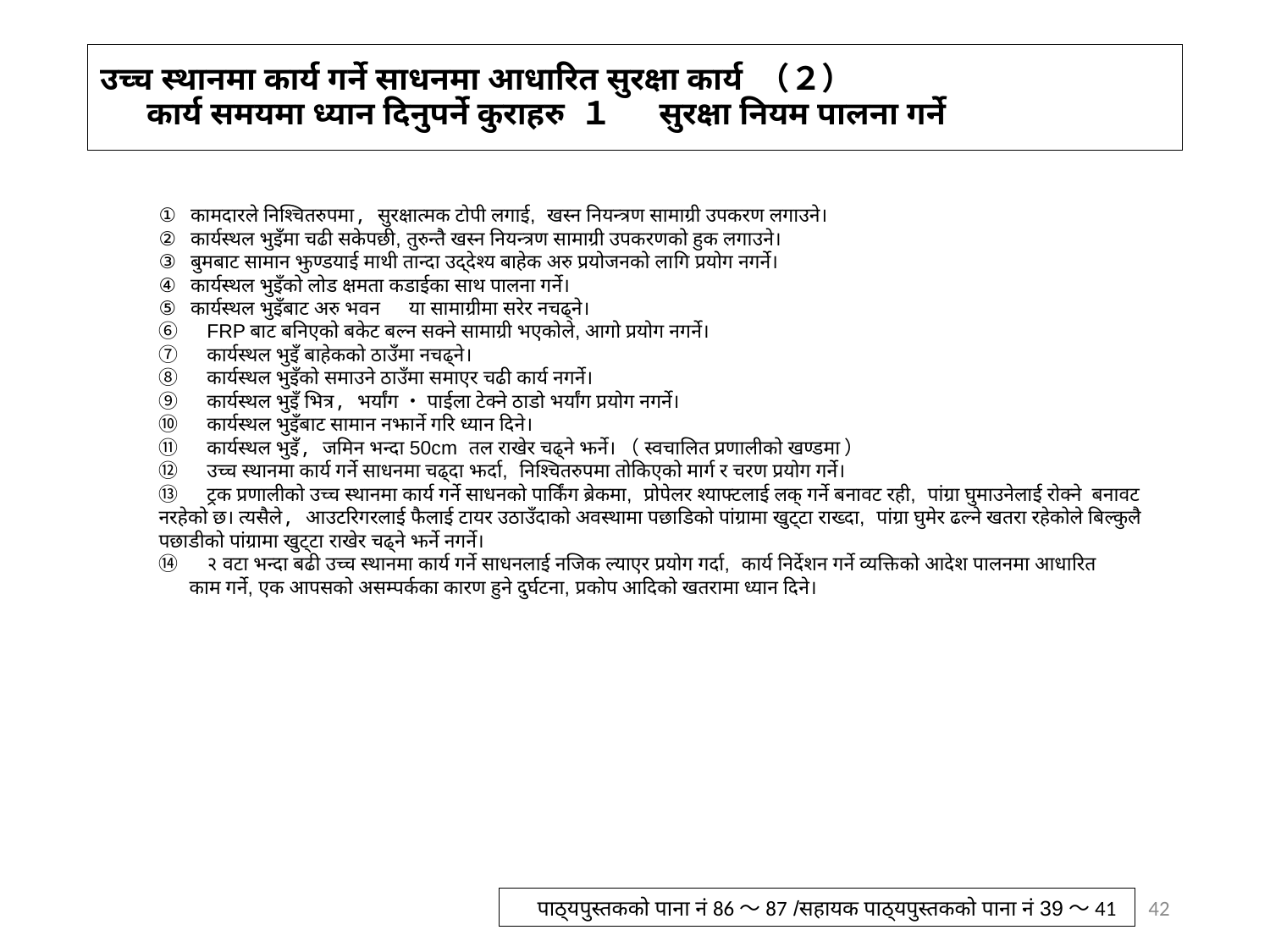

# उच्च स्थानमा कार्य गर्ने साधनमा आधारित सुरक्षा कार्य （２） 　 कार्य समयमा ध्यान दिनुपर्ने कुराहरु １　 सुरक्षा नियम पालना गर्ने
कामदारले निश्चितरुपमा, सुरक्षात्मक टोपी लगाई, खस्न नियन्त्रण सामाग्री उपकरण लगाउने।
कार्यस्थल भुइँमा चढी सकेपछी, तुरुन्तै खस्न नियन्त्रण सामाग्री उपकरणको हुक लगाउने।
बुमबाट सामान झुण्डयाई माथी तान्दा उद्देश्य बाहेक अरु प्रयोजनको लागि प्रयोग नगर्ने।
कार्यस्थल भुइँको लोड क्षमता कडाईका साथ पालना गर्ने।
कार्यस्थल भुइँबाट अरु भवन　या सामाग्रीमा सरेर नचढ्ने।
⑥　FRP बाट बनिएको बकेट बल्न सक्ने सामाग्री भएकोले, आगो प्रयोग नगर्ने।
⑦　कार्यस्थल भुइँ बाहेकको ठाउँमा नचढ्ने।
⑧　कार्यस्थल भुइँको समाउने ठाउँमा समाएर चढी कार्य नगर्ने।
⑨　कार्यस्थल भुइँ भित्र, भर्यांग・पाईला टेक्ने ठाडो भर्यांग प्रयोग नगर्ने।
⑩　कार्यस्थल भुइँबाट सामान नझार्ने गरि ध्यान दिने।
⑪　कार्यस्थल भुइँ, जमिन भन्दा 50cm तल राखेर चढ्ने झर्ने।（स्वचालित प्रणालीको खण्डमा）
⑫　उच्च स्थानमा कार्य गर्ने साधनमा चढ्दा झर्दा, निश्चितरुपमा तोकिएको मार्ग र चरण प्रयोग गर्ने।
⑬　ट्रक प्रणालीको उच्च स्थानमा कार्य गर्ने साधनको पार्किंग ब्रेकमा, प्रोपेलर श्याफ्टलाई लक् गर्ने बनावट रही, पांग्रा घुमाउनेलाई रोक्ने  बनावट नरहेको छ। त्यसैले, आउटरिगरलाई फैलाई टायर उठाउँदाको अवस्थामा पछाडिको पांग्रामा खुट्टा राख्दा, पांग्रा घुमेर ढल्ने खतरा रहेकोले बिल्कुलै पछाडीको पांग्रामा खुट्टा राखेर चढ्ने झर्ने नगर्ने।
⑭　२ वटा भन्दा बढी उच्च स्थानमा कार्य गर्ने साधनलाई नजिक ल्याएर प्रयोग गर्दा, कार्य निर्देशन गर्ने व्यक्तिको आदेश पालनमा आधारित
      काम गर्ने, एक आपसको असम्पर्कका कारण हुने दुर्घटना, प्रकोप आदिको खतरामा ध्यान दिने।

42
पाठ्यपुस्तकको पाना नं 86～87 /सहायक पाठ्यपुस्तकको पाना नं 39～41